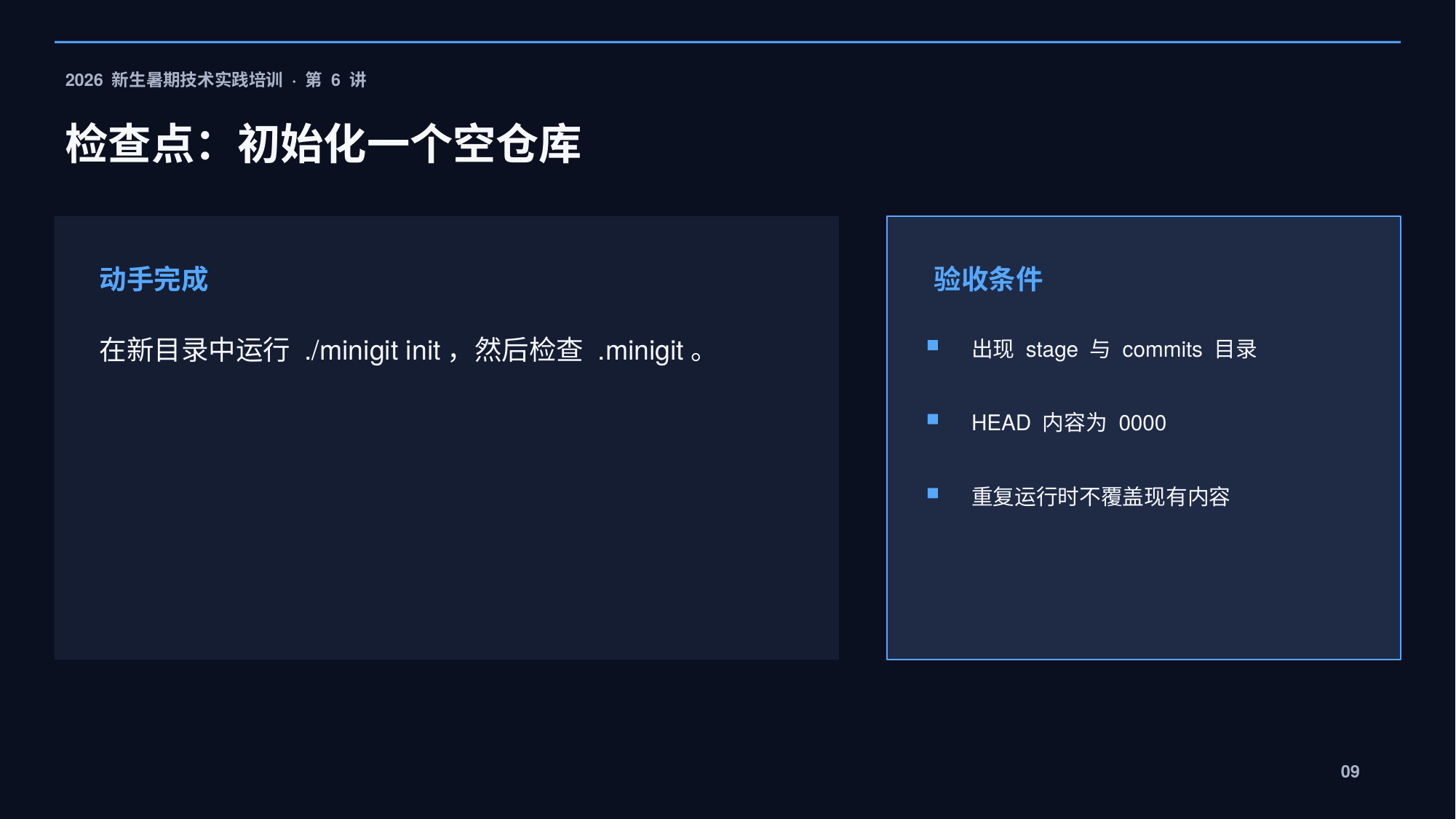

2026 新生暑期技术实践培训 · 第 6 讲
检查点：初始化一个空仓库

动手完成
验收条件
在新目录中运行 ./minigit init，然后检查 .minigit。
出现 stage 与 commits 目录

HEAD 内容为 0000

重复运行时不覆盖现有内容

09